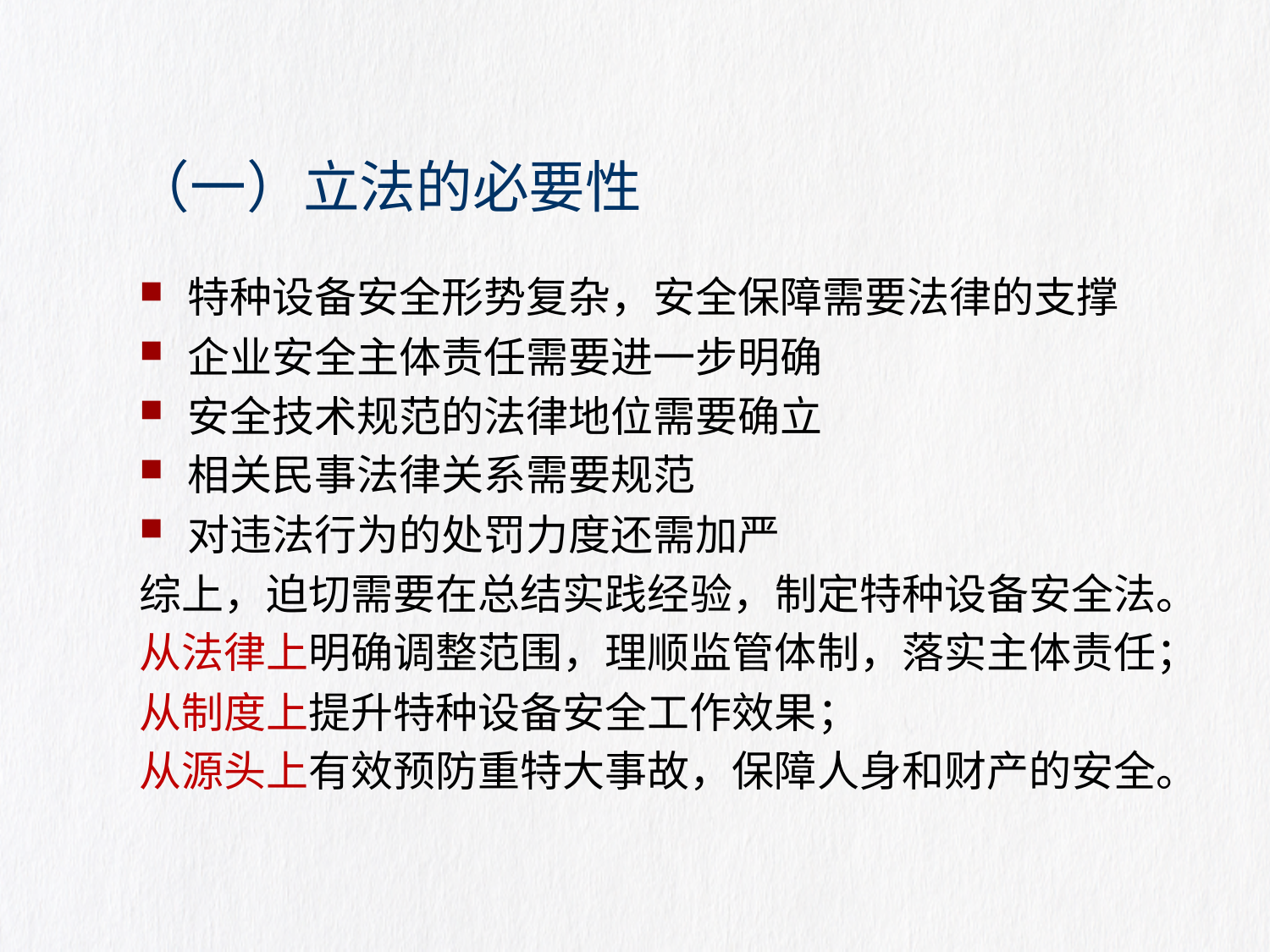

# （一）立法的必要性
特种设备安全形势复杂，安全保障需要法律的支撑
企业安全主体责任需要进一步明确
安全技术规范的法律地位需要确立
相关民事法律关系需要规范
对违法行为的处罚力度还需加严
综上，迫切需要在总结实践经验，制定特种设备安全法。
从法律上明确调整范围，理顺监管体制，落实主体责任；
从制度上提升特种设备安全工作效果；
从源头上有效预防重特大事故，保障人身和财产的安全。
5